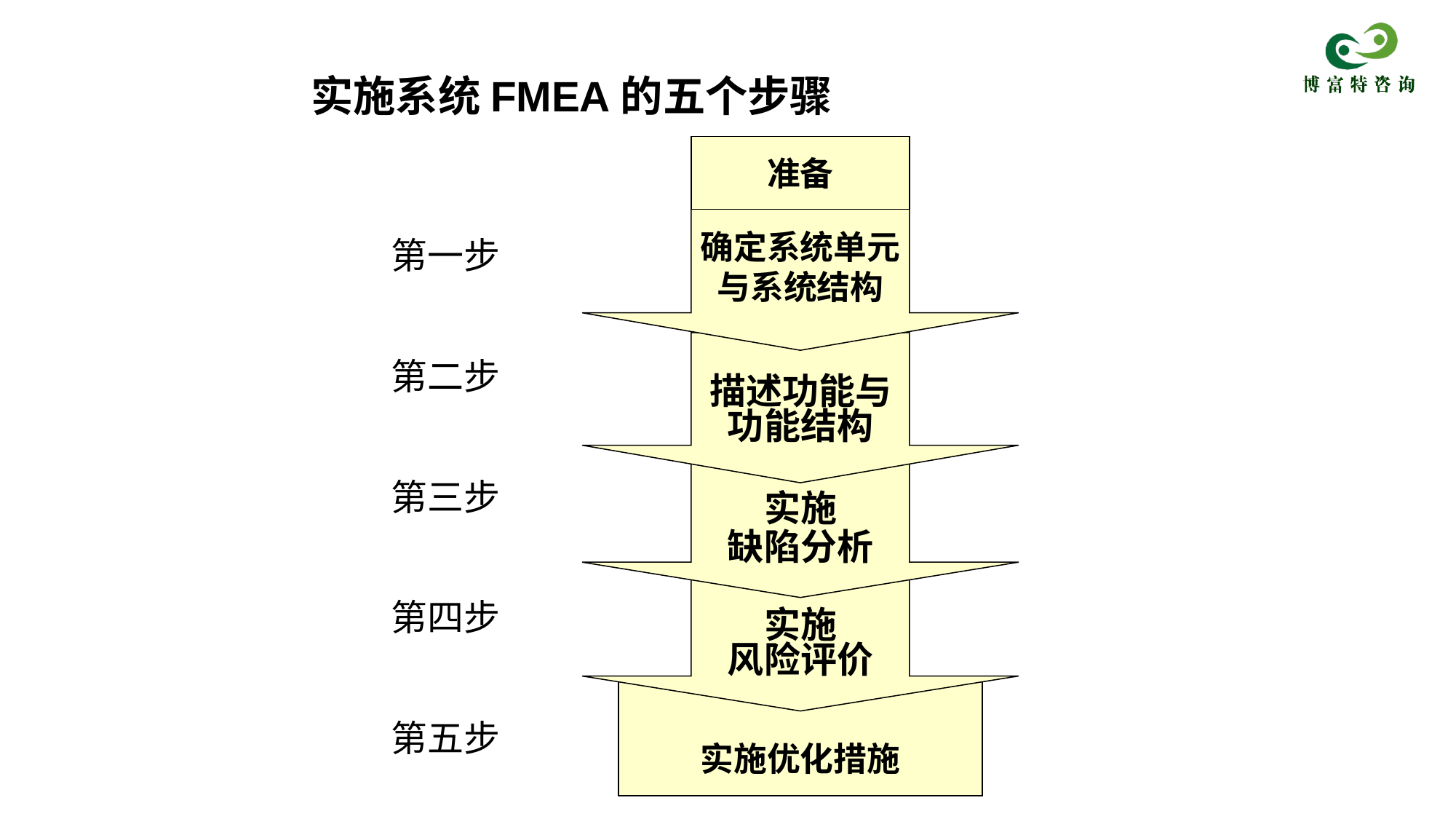

实施系统FMEA的五个步骤
准备
确定系统单元
与系统结构
描述功能与
功能结构
实施
缺陷分析
实施
风险评价
实施优化措施
第一步
第二步
第三步
第四步
第五步